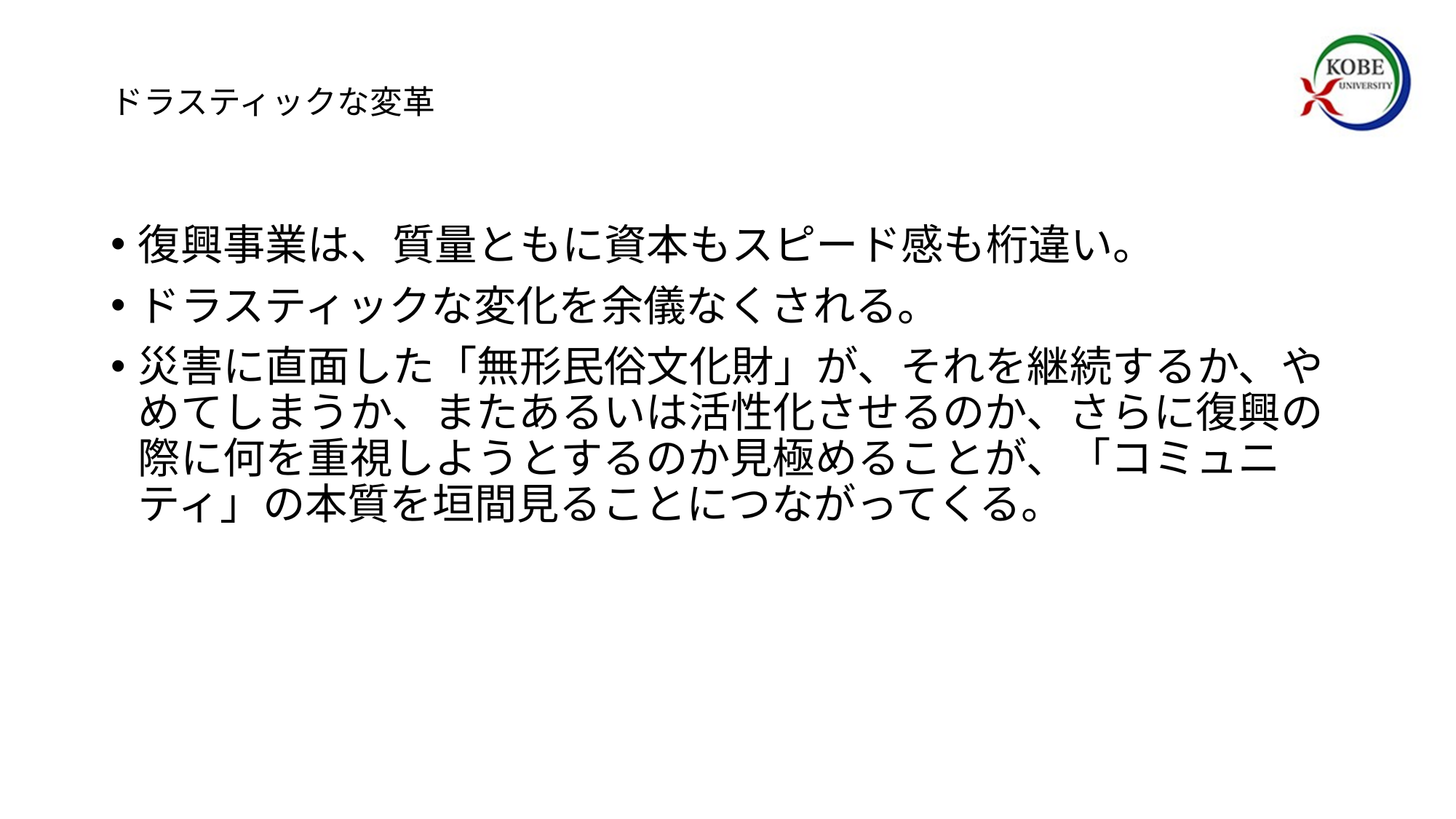

# ドラスティックな変革
復興事業は、質量ともに資本もスピード感も桁違い。
ドラスティックな変化を余儀なくされる。
災害に直面した「無形民俗文化財」が、それを継続するか、やめてしまうか、またあるいは活性化させるのか、さらに復興の際に何を重視しようとするのか見極めることが、「コミュニティ」の本質を垣間見ることにつながってくる。